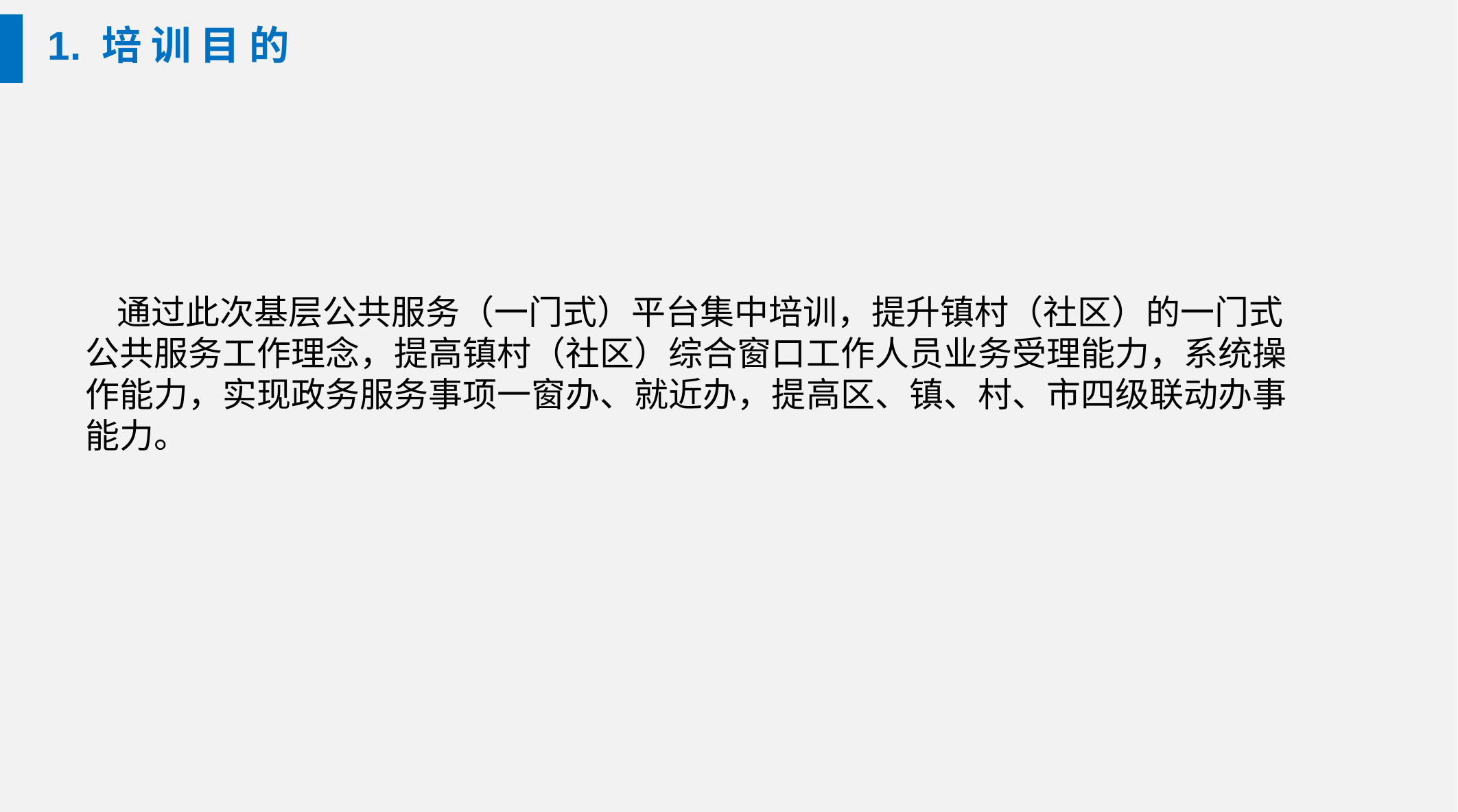

# 1. 培 训 目 的
   通过此次基层公共服务（一门式）平台集中培训，提升镇村（社区）的一门式公共服务工作理念，提高镇村（社区）综合窗口工作人员业务受理能力，系统操作能力，实现政务服务事项一窗办、就近办，提高区、镇、村、市四级联动办事能力。